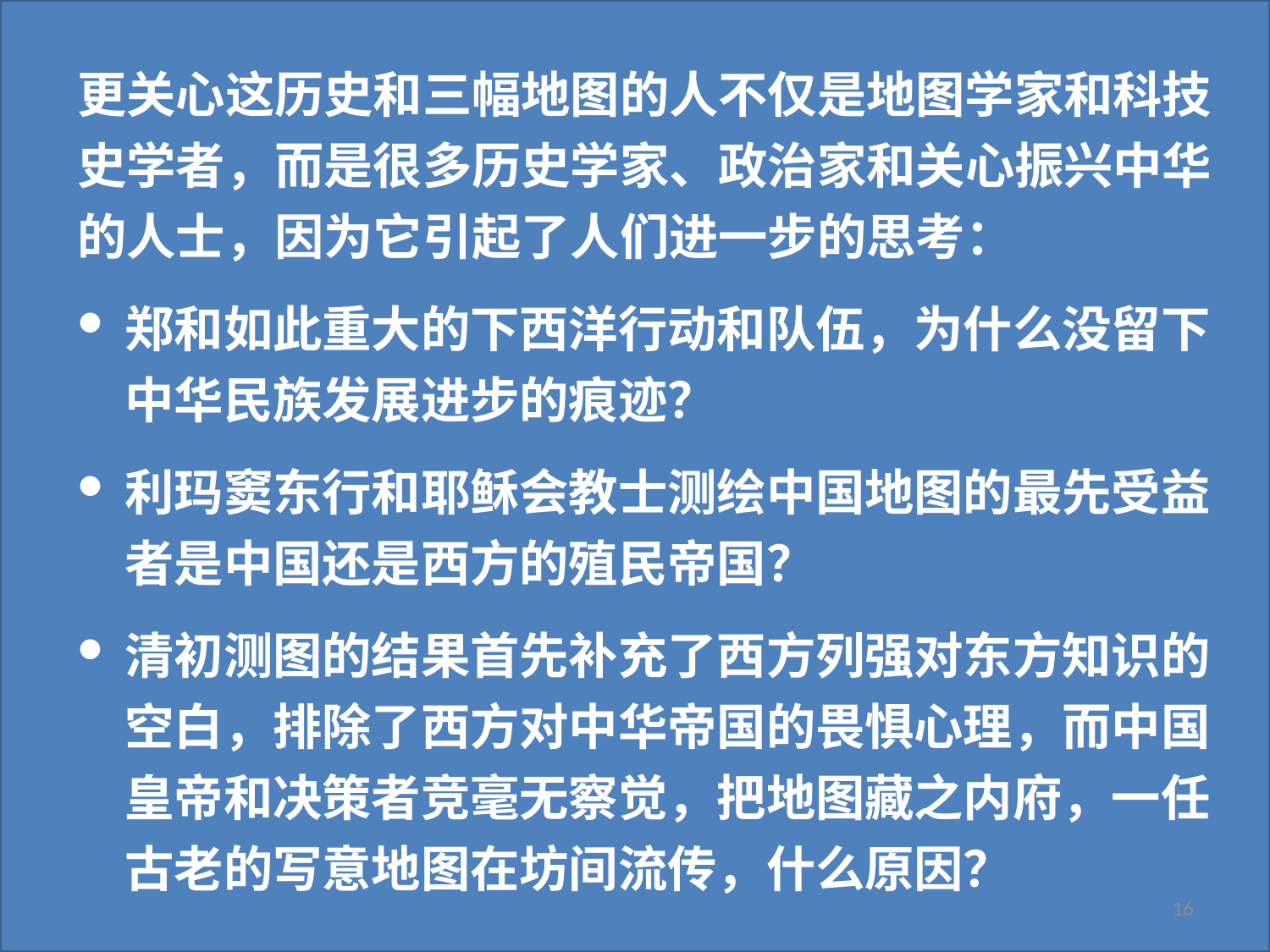

更关心这历史和三幅地图的人不仅是地图学家和科技史学者，而是很多历史学家、政治家和关心振兴中华的人士，因为它引起了人们进一步的思考：
郑和如此重大的下西洋行动和队伍，为什么没留下中华民族发展进步的痕迹？
利玛窦东行和耶稣会教士测绘中国地图的最先受益者是中国还是西方的殖民帝国？
清初测图的结果首先补充了西方列强对东方知识的空白，排除了西方对中华帝国的畏惧心理，而中国皇帝和决策者竞毫无察觉，把地图藏之内府，一任古老的写意地图在坊间流传，什么原因？
16